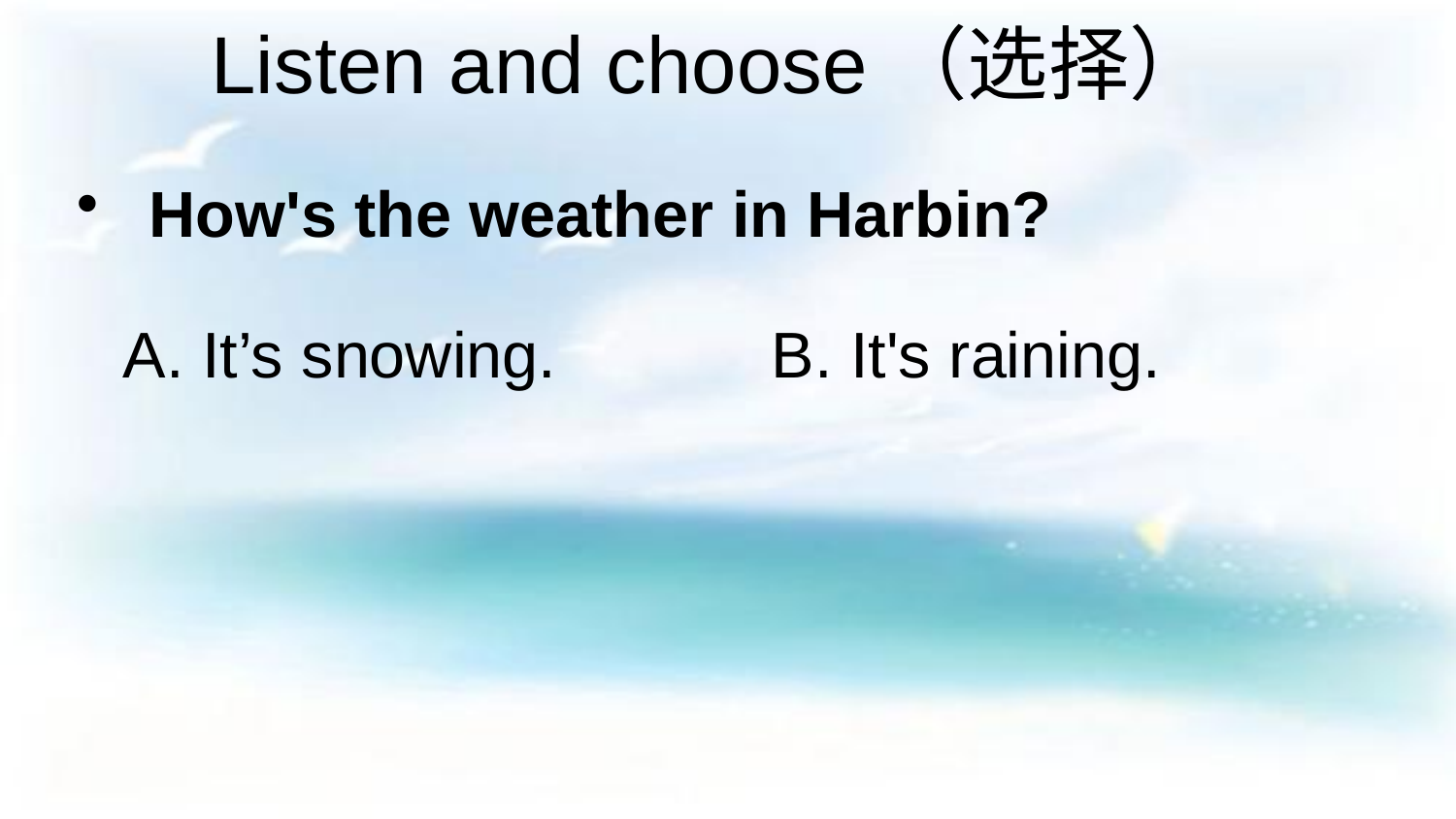

# Listen and choose（选择）
 How's the weather in Harbin?
A. It’s snowing.            B. It's raining.